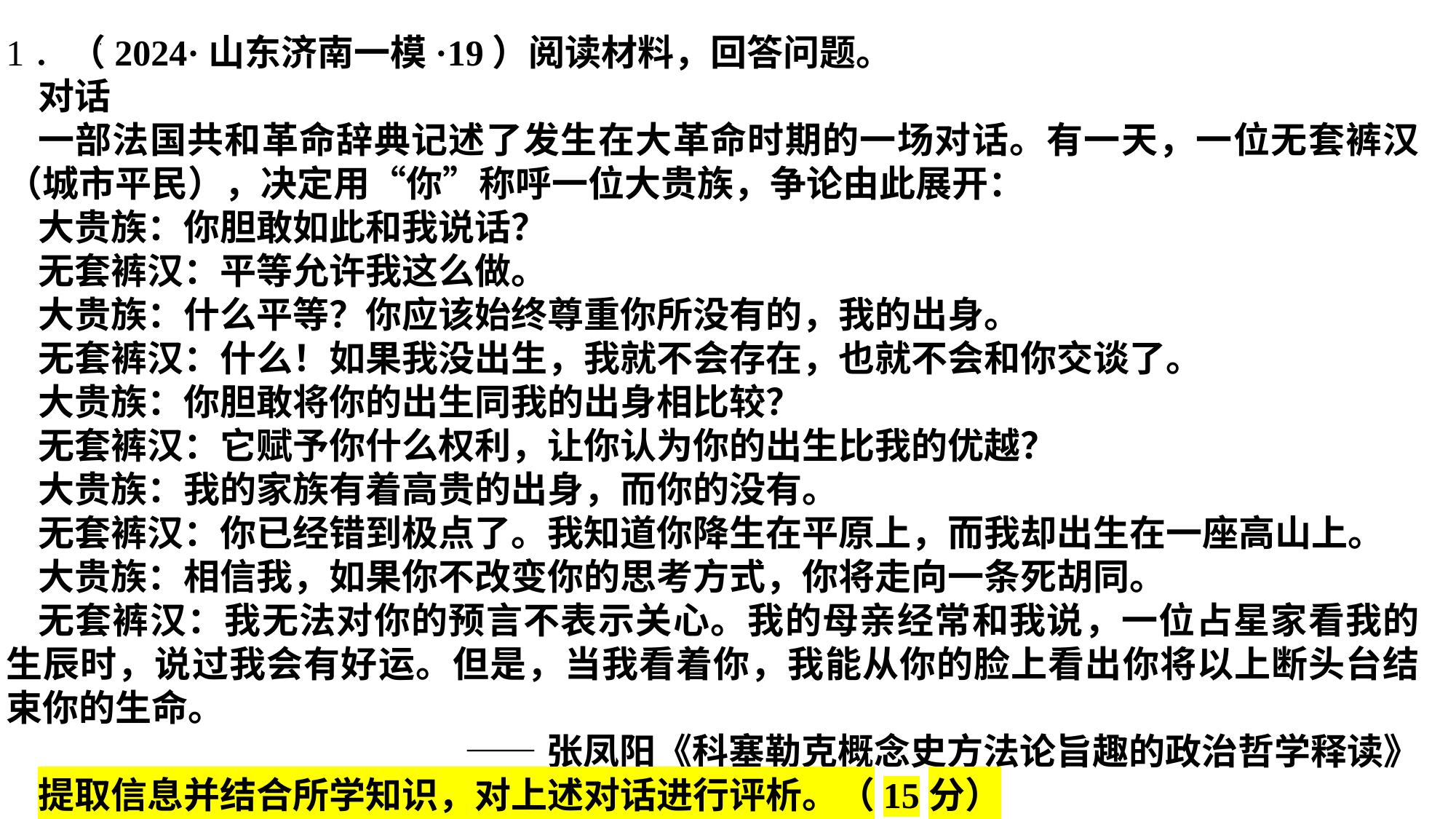

1．（2024·山东济南一模·19）阅读材料，回答问题。
对话
一部法国共和革命辞典记述了发生在大革命时期的一场对话。有一天，一位无套裤汉（城市平民），决定用“你”称呼一位大贵族，争论由此展开：
大贵族：你胆敢如此和我说话？
无套裤汉：平等允许我这么做。
大贵族：什么平等？你应该始终尊重你所没有的，我的出身。
无套裤汉：什么！如果我没出生，我就不会存在，也就不会和你交谈了。
大贵族：你胆敢将你的出生同我的出身相比较？
无套裤汉：它赋予你什么权利，让你认为你的出生比我的优越？
大贵族：我的家族有着高贵的出身，而你的没有。
无套裤汉：你已经错到极点了。我知道你降生在平原上，而我却出生在一座高山上。
大贵族：相信我，如果你不改变你的思考方式，你将走向一条死胡同。
无套裤汉：我无法对你的预言不表示关心。我的母亲经常和我说，一位占星家看我的生辰时，说过我会有好运。但是，当我看着你，我能从你的脸上看出你将以上断头台结束你的生命。
——张凤阳《科塞勒克概念史方法论旨趣的政治哲学释读》
提取信息并结合所学知识，对上述对话进行评析。（15分）